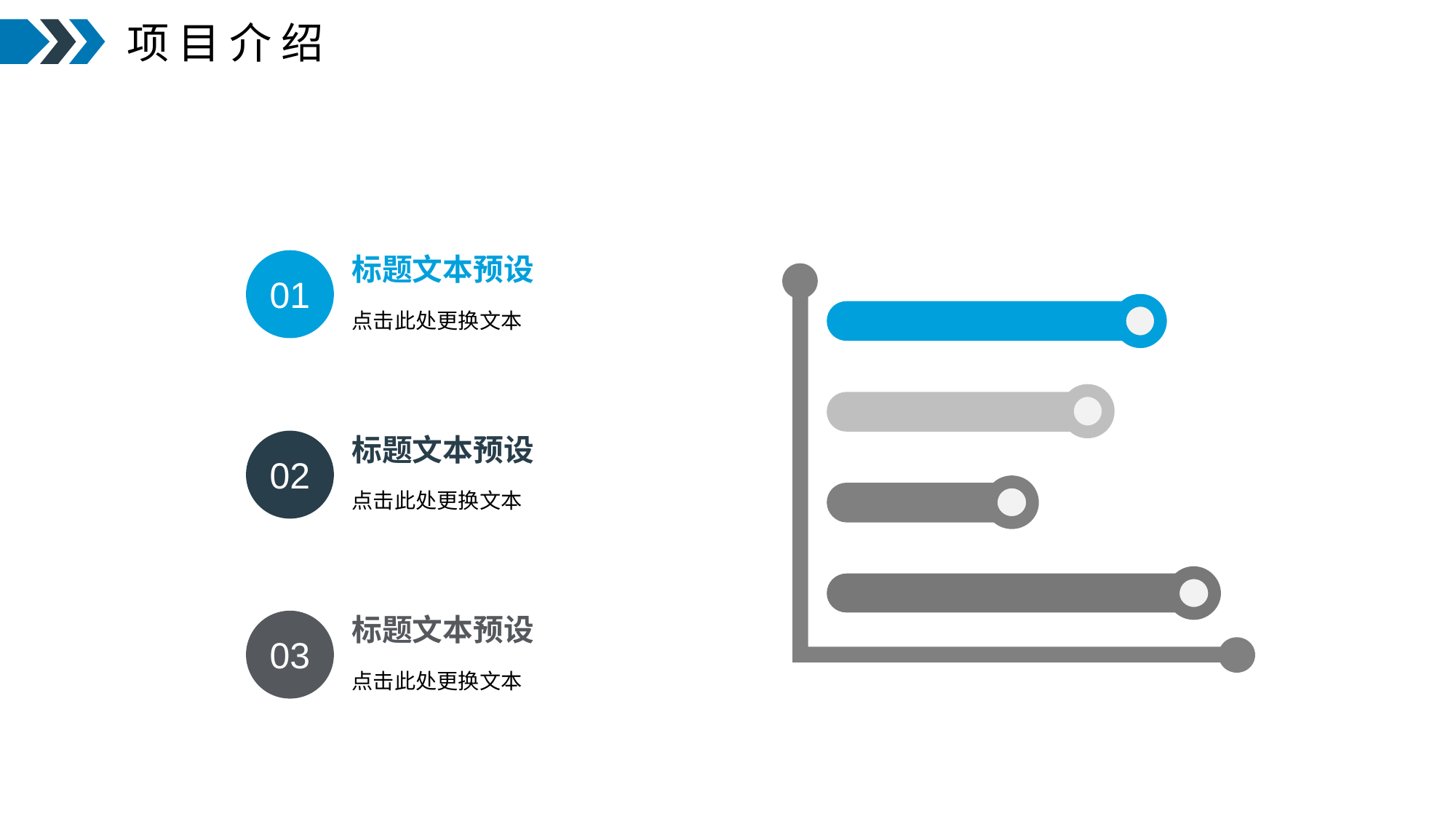

项目介绍

01
标题文本预设

点击此处更换文本

02
标题文本预设
点击此处更换文本

03
标题文本预设
点击此处更换文本